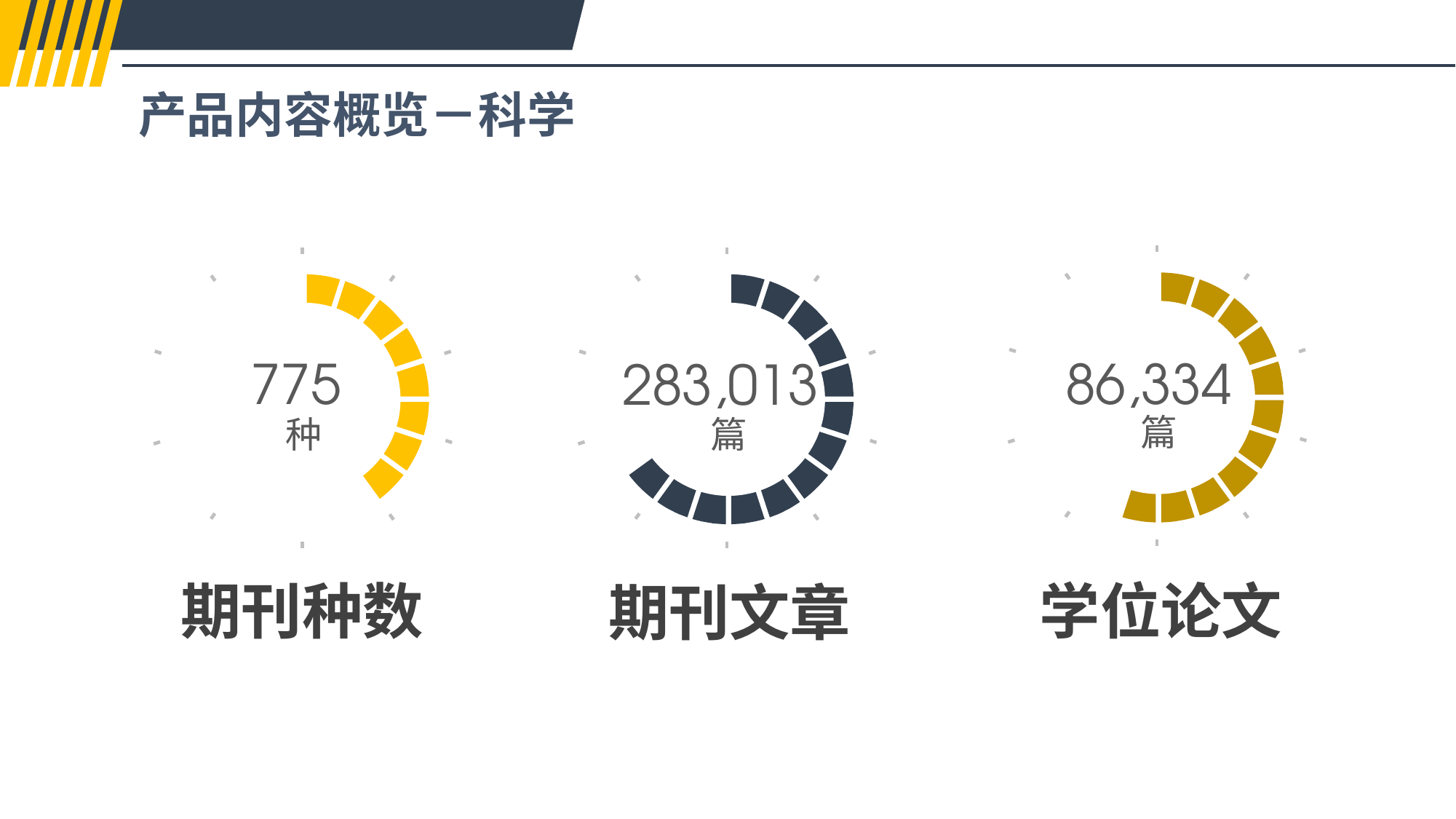

产品内容概览－科学

篇

种

篇
86,334
775
283,013
学位论文
期刊种数
期刊文章